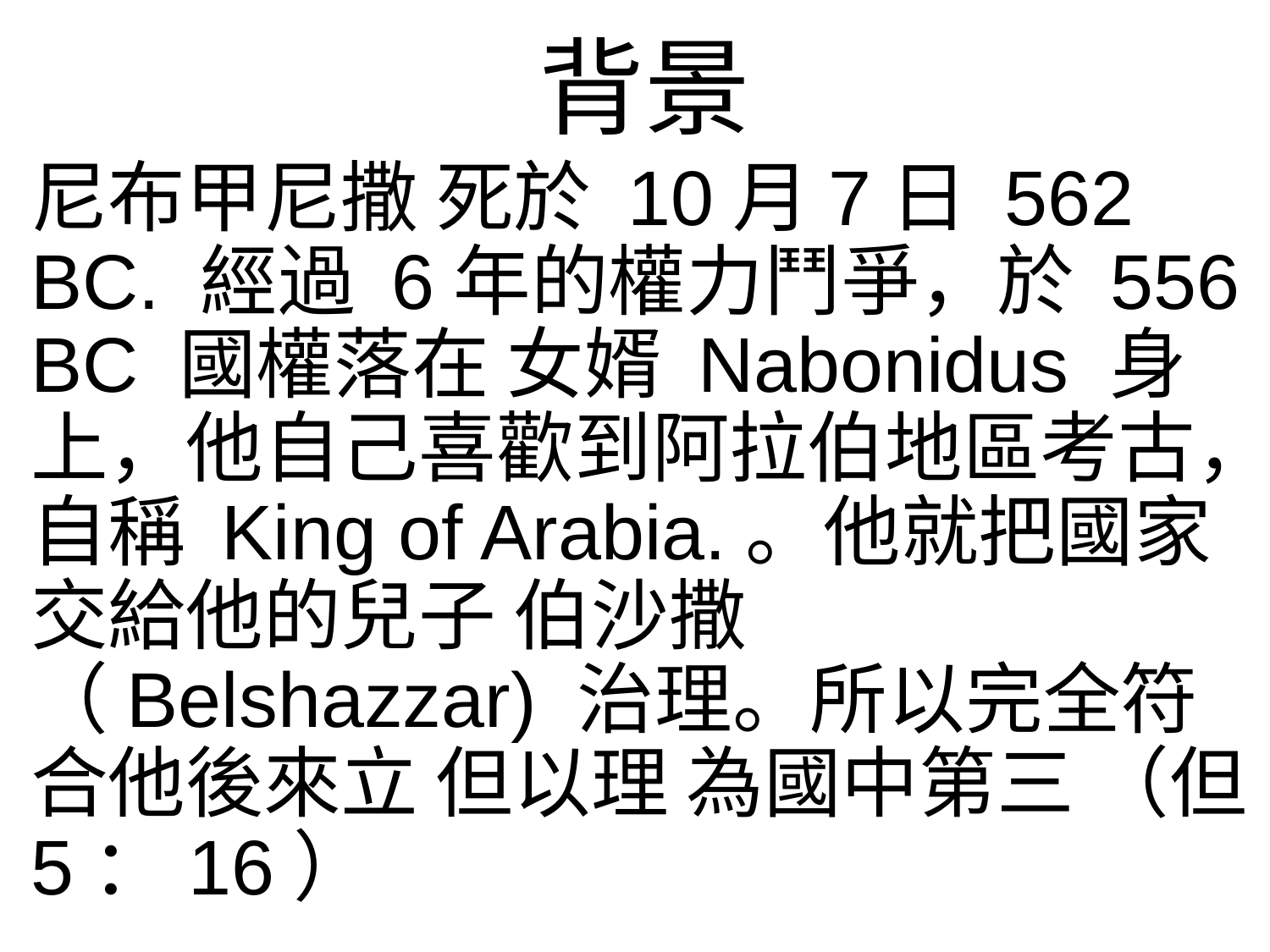

# 背景
尼布甲尼撒 死於 10月7日 562 BC. 經過 6年的權力鬥爭，於 556 BC 國權落在 女婿 Nabonidus 身上，他自己喜歡到阿拉伯地區考古，自稱 King of Arabia.。他就把國家交給他的兒子 伯沙撒 （Belshazzar) 治理。所以完全符合他後來立 但以理 為國中第三 （但 5：16）